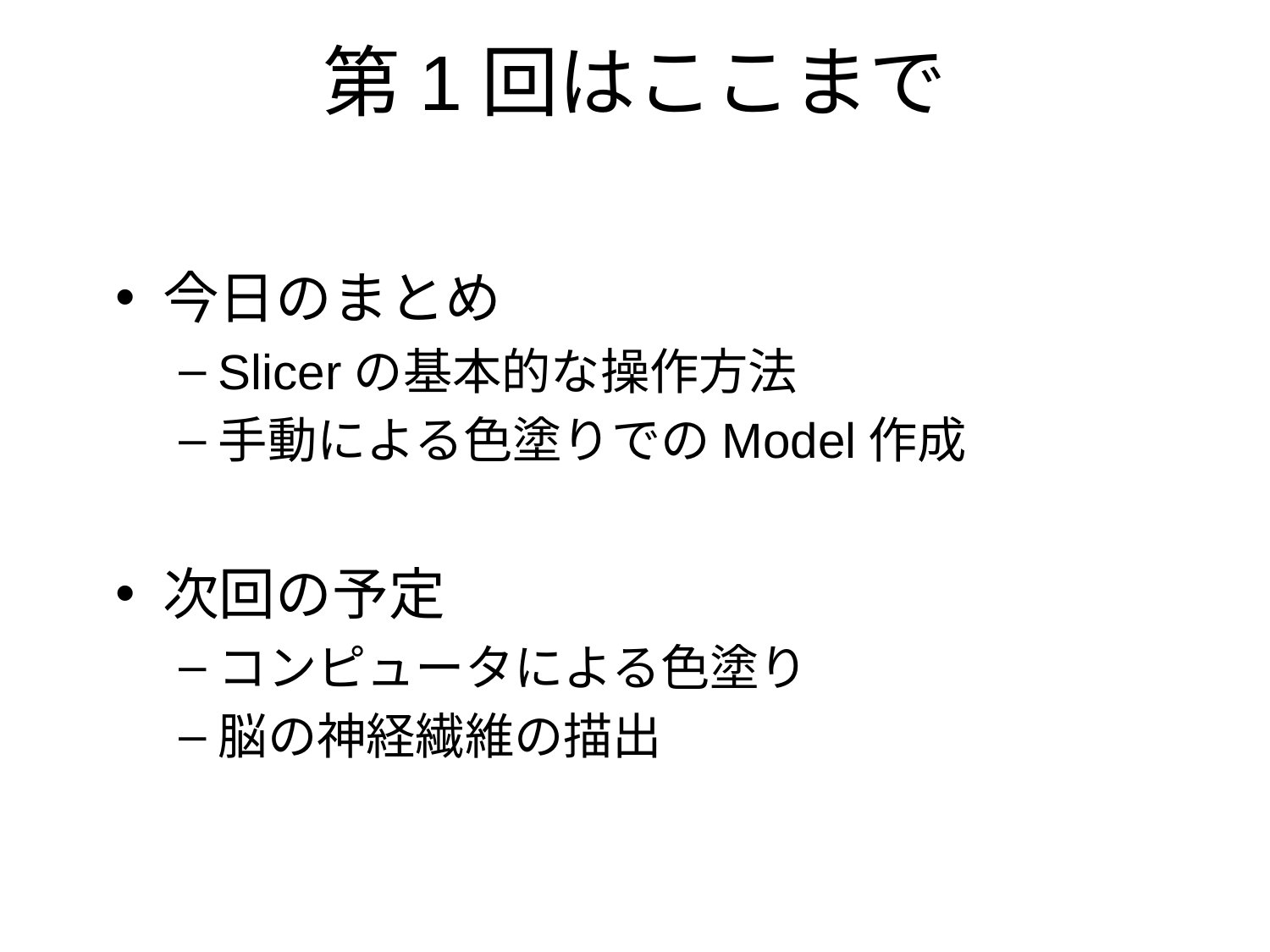

# 第1回はここまで
今日のまとめ
Slicerの基本的な操作方法
手動による色塗りでのModel作成

次回の予定
コンピュータによる色塗り
脳の神経繊維の描出